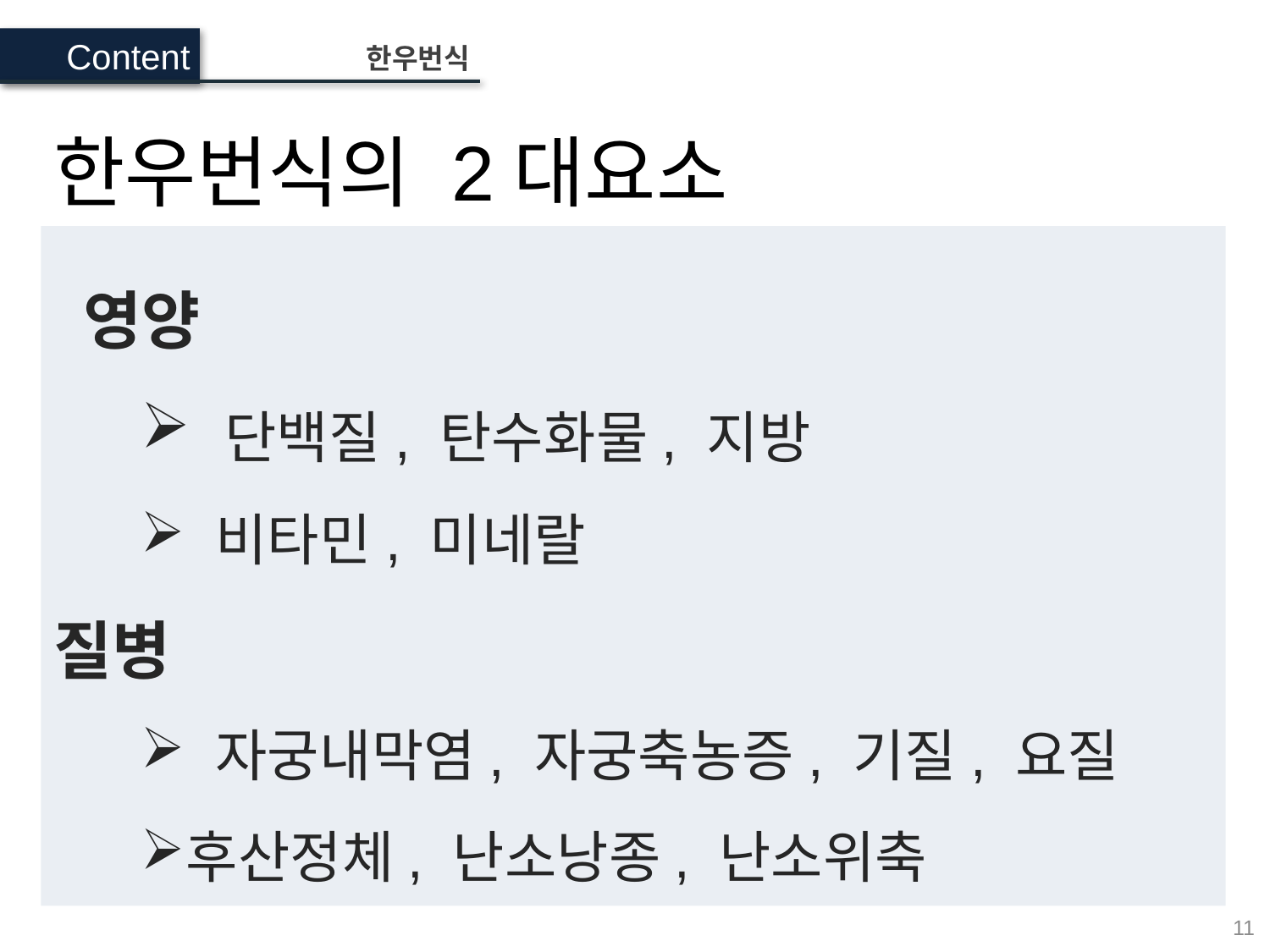

Content
한우번식
한우번식의 2대요소
 영양
 단백질, 탄수화물, 지방
 비타민, 미네랄
질병
 자궁내막염, 자궁축농증, 기질, 요질
후산정체, 난소낭종, 난소위축

11